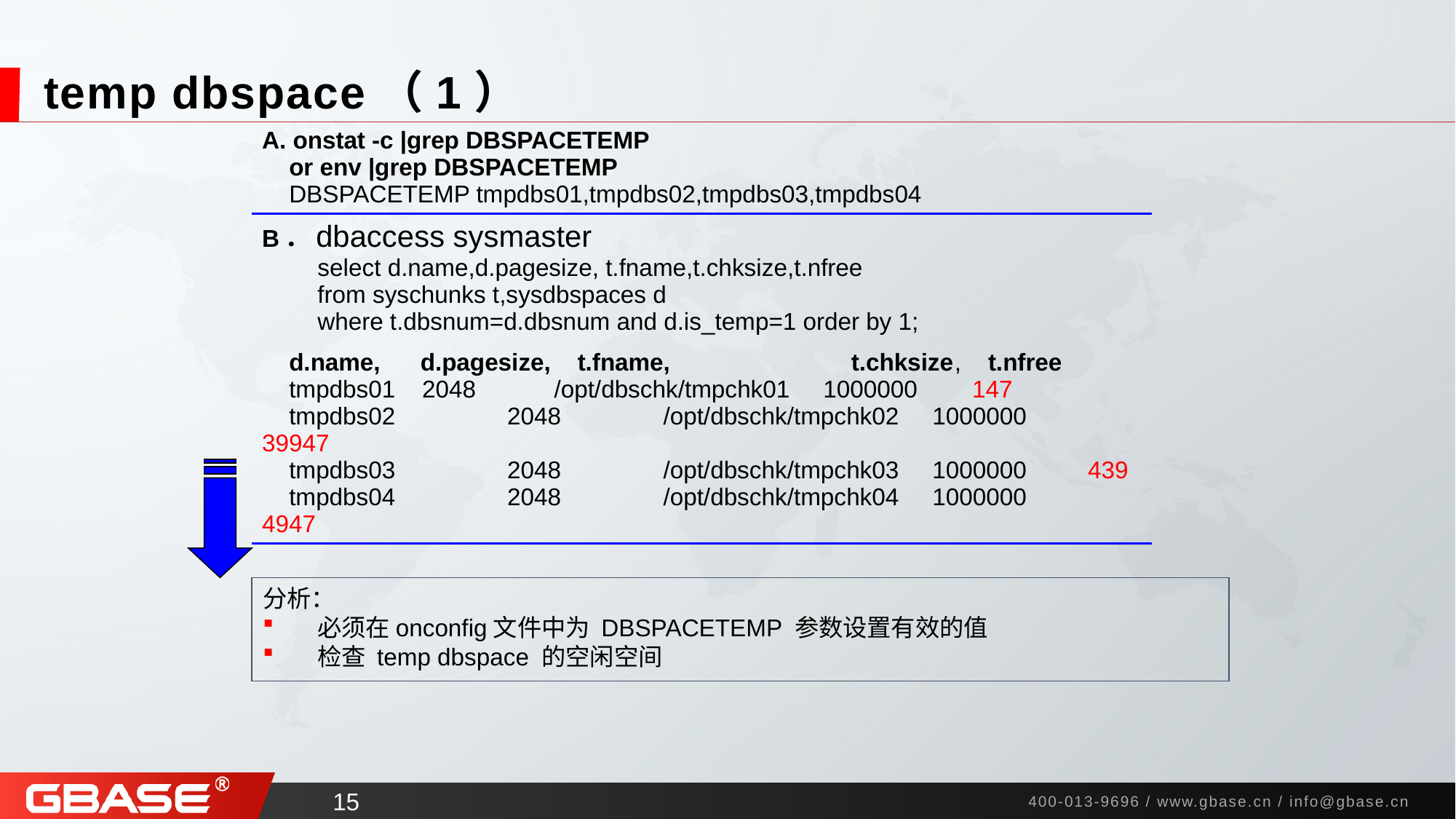

# temp dbspace（1）
| A. onstat -c |grep DBSPACETEMP or env |grep DBSPACETEMP DBSPACETEMP tmpdbs01,tmpdbs02,tmpdbs03,tmpdbs04 |
| --- |
| B．dbaccess sysmaster select d.name,d.pagesize, t.fname,t.chksize,t.nfree from syschunks t,sysdbspaces d where t.dbsnum=d.dbsnum and d.is\_temp=1 order by 1; d.name, d.pagesize, t.fname, t.chksize, t.nfree tmpdbs01 2048 /opt/dbschk/tmpchk01 1000000 147 tmpdbs02 2048 /opt/dbschk/tmpchk02 1000000 39947 tmpdbs03 2048 /opt/dbschk/tmpchk03 1000000 439 tmpdbs04 2048 /opt/dbschk/tmpchk04 1000000 4947 |

分析：
必须在onconfig文件中为 DBSPACETEMP 参数设置有效的值
检查 temp dbspace 的空闲空间